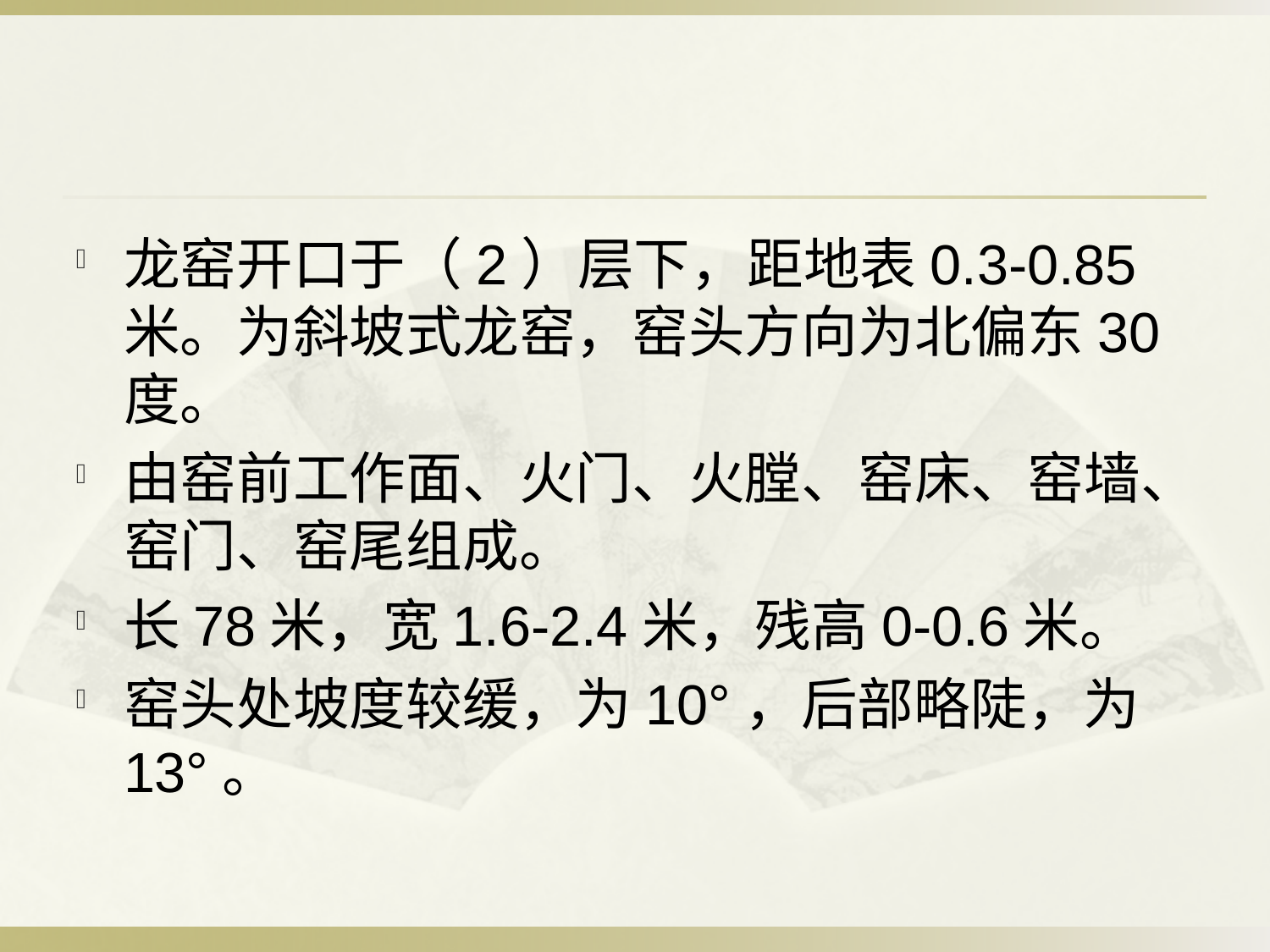

#
龙窑开口于（2）层下，距地表0.3-0.85米。为斜坡式龙窑，窑头方向为北偏东30度。
由窑前工作面、火门、火膛、窑床、窑墙、窑门、窑尾组成。
长78米，宽1.6-2.4米，残高0-0.6米。
窑头处坡度较缓，为10°，后部略陡，为13°。